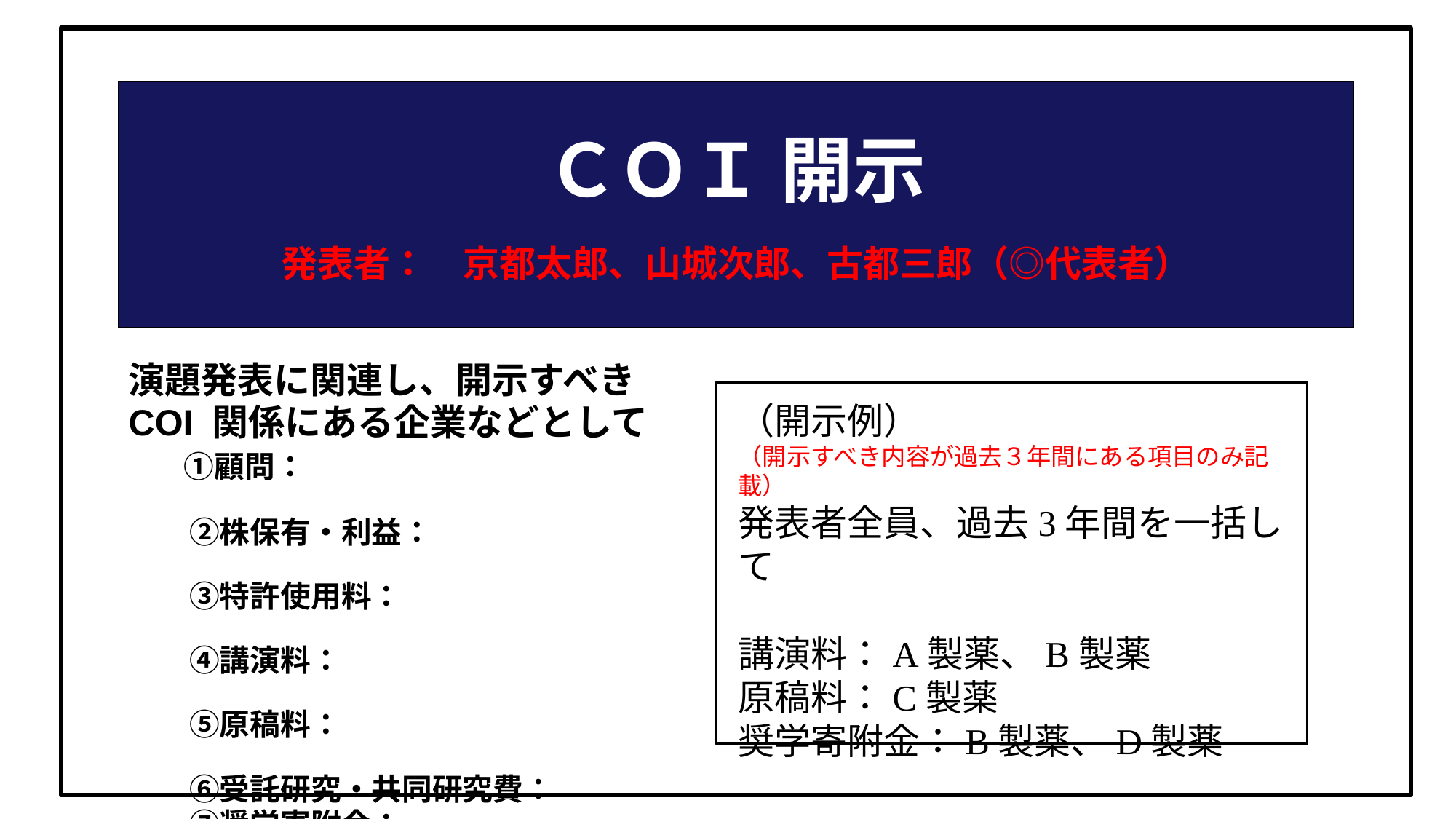

ＣＯＩ 開示
　
発表者：　京都太郎、山城次郎、古都三郎（◎代表者）
演題発表に関連し、開示すべき
COI 関係にある企業などとして
  　①顧問：
　　②株保有・利益：
　　③特許使用料：
　　④講演料：
　　⑤原稿料：
　　⑥受託研究・共同研究費：
　　⑦奨学寄附金：
　　⑧寄付講座所属：
　　⑨贈答品などの報酬：

（開示例）
（開示すべき内容が過去３年間にある項目のみ記載）
発表者全員、過去3年間を一括して

講演料：A製薬、B製薬
原稿料：C製薬
奨学寄附金：B製薬、D製薬